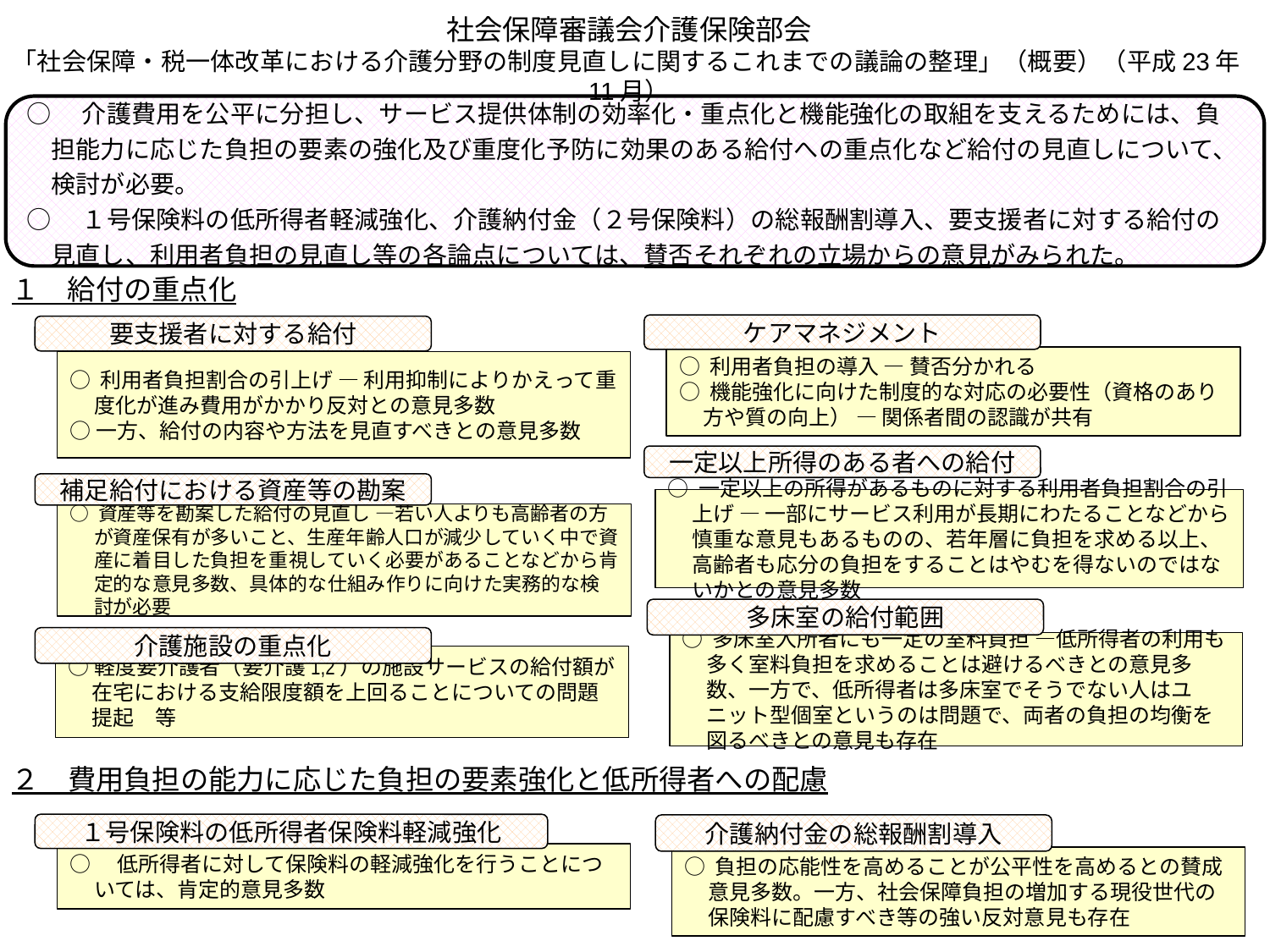

社会保障審議会介護保険部会
「社会保障・税一体改革における介護分野の制度見直しに関するこれまでの議論の整理」（概要）（平成23年11月）
○　介護費用を公平に分担し、サービス提供体制の効率化・重点化と機能強化の取組を支えるためには、負担能力に応じた負担の要素の強化及び重度化予防に効果のある給付への重点化など給付の見直しについて、検討が必要。
○　１号保険料の低所得者軽減強化、介護納付金（２号保険料）の総報酬割導入、要支援者に対する給付の見直し、利用者負担の見直し等の各論点については、賛否それぞれの立場からの意見がみられた。
１　給付の重点化
ケアマネジメント
要支援者に対する給付
○ 利用者負担の導入 ― 賛否分かれる
○ 機能強化に向けた制度的な対応の必要性（資格のあり方や質の向上） ― 関係者間の認識が共有
○ 利用者負担割合の引上げ ― 利用抑制によりかえって重度化が進み費用がかかり反対との意見多数
○一方、給付の内容や方法を見直すべきとの意見多数
一定以上所得のある者への給付
補足給付における資産等の勘案
○ 一定以上の所得があるものに対する利用者負担割合の引上げ ― 一部にサービス利用が長期にわたることなどから慎重な意見もあるものの、若年層に負担を求める以上、高齢者も応分の負担をすることはやむを得ないのではないかとの意見多数
○ 資産等を勘案した給付の見直し ―若い人よりも高齢者の方が資産保有が多いこと、生産年齢人口が減少していく中で資産に着目した負担を重視していく必要があることなどから肯定的な意見多数、具体的な仕組み作りに向けた実務的な検討が必要
多床室の給付範囲
介護施設の重点化
○ 多床室入所者にも一定の室料負担 ―低所得者の利用も多く室料負担を求めることは避けるべきとの意見多数、一方で、低所得者は多床室でそうでない人はユニット型個室というのは問題で、両者の負担の均衡を図るべきとの意見も存在
○軽度要介護者（要介護1,2）の施設サービスの給付額が在宅における支給限度額を上回ることについての問題提起　等
２　費用負担の能力に応じた負担の要素強化と低所得者への配慮
１号保険料の低所得者保険料軽減強化
介護納付金の総報酬割導入
○　低所得者に対して保険料の軽減強化を行うことについては、肯定的意見多数
○ 負担の応能性を高めることが公平性を高めるとの賛成意見多数。一方、社会保障負担の増加する現役世代の保険料に配慮すべき等の強い反対意見も存在